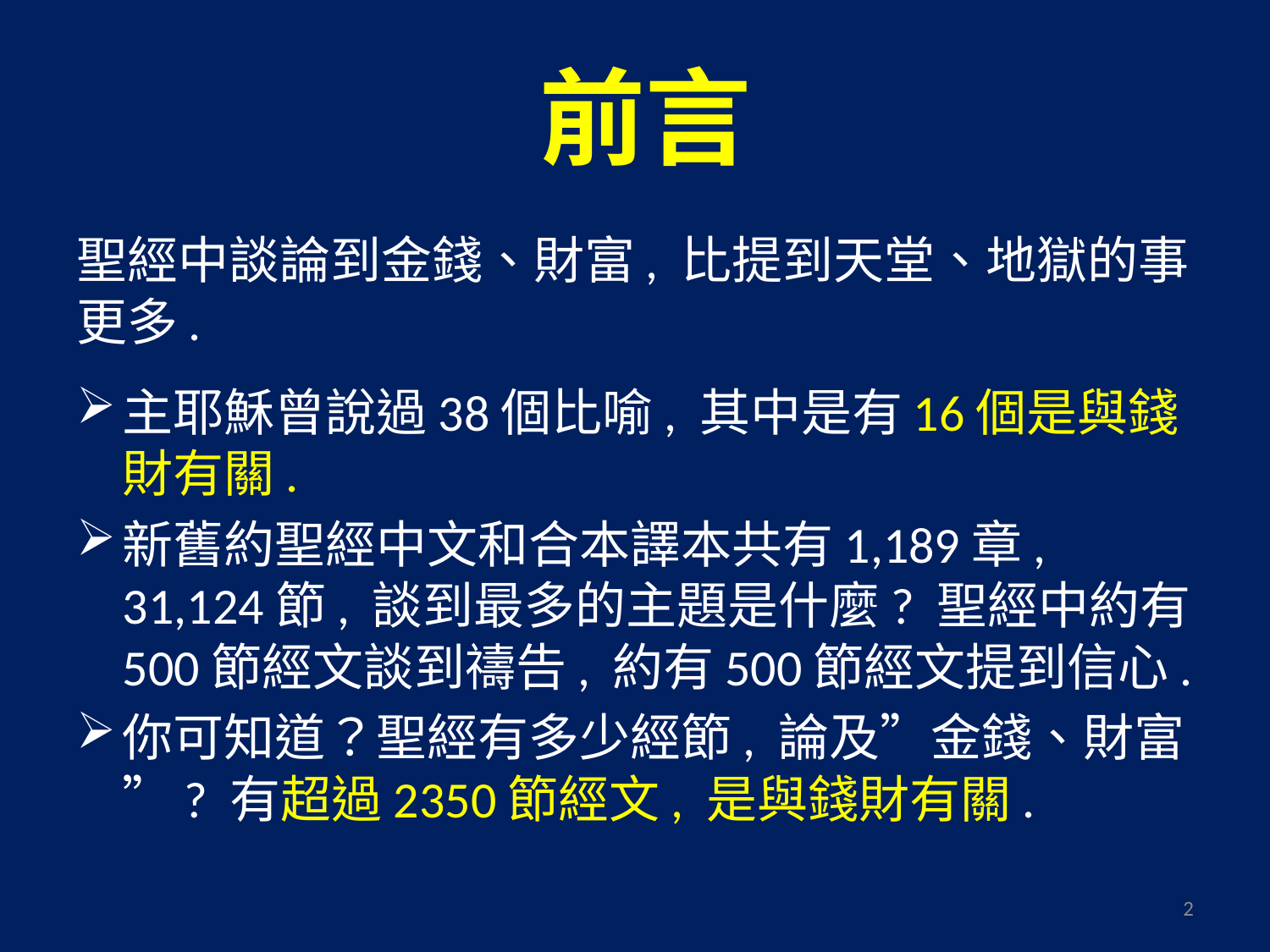

# 前言
聖經中談論到金錢、財富, 比提到天堂、地獄的事更多.

主耶穌曾說過38個比喻, 其中是有16個是與錢財有關.
新舊約聖經中文和合本譯本共有1,189章, 31,124節, 談到最多的主題是什麼? 聖經中約有500節經文談到禱告, 約有500節經文提到信心.
你可知道？聖經有多少經節, 論及”金錢、財富”? 有超過2350節經文, 是與錢財有關.
2